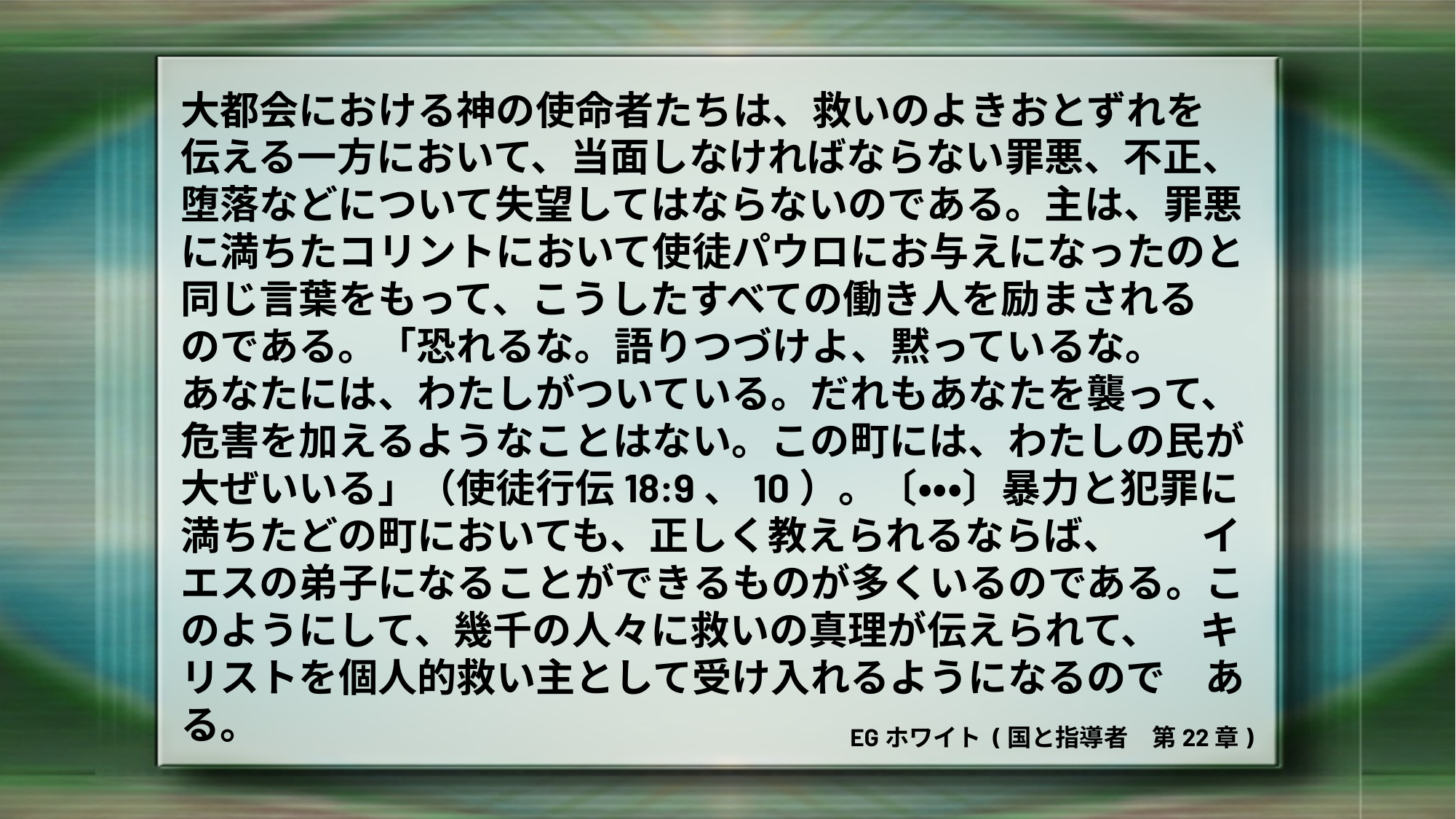

大都会における神の使命者たちは、救いのよきおとずれを　伝える一方において、当面しなければならない罪悪、不正、堕落などについて失望してはならないのである。主は、罪悪に満ちたコリントにおいて使徒パウロにお与えになったのと同じ言葉をもって、こうしたすべての働き人を励まされる　のである。「恐れるな。語りつづけよ、黙っているな。　　あなたには、わたしがついている。だれもあなたを襲って、危害を加えるようなことはない。この町には、わたしの民が大ぜいいる」（使徒行伝18:9、10）。〔・・・〕暴力と犯罪に満ちたどの町においても、正しく教えられるならば、　　イエスの弟子になることができるものが多くいるのである。このようにして、幾千の人々に救いの真理が伝えられて、　キリストを個人的救い主として受け入れるようになるので　ある。
EGホワイト (国と指導者　第22章)